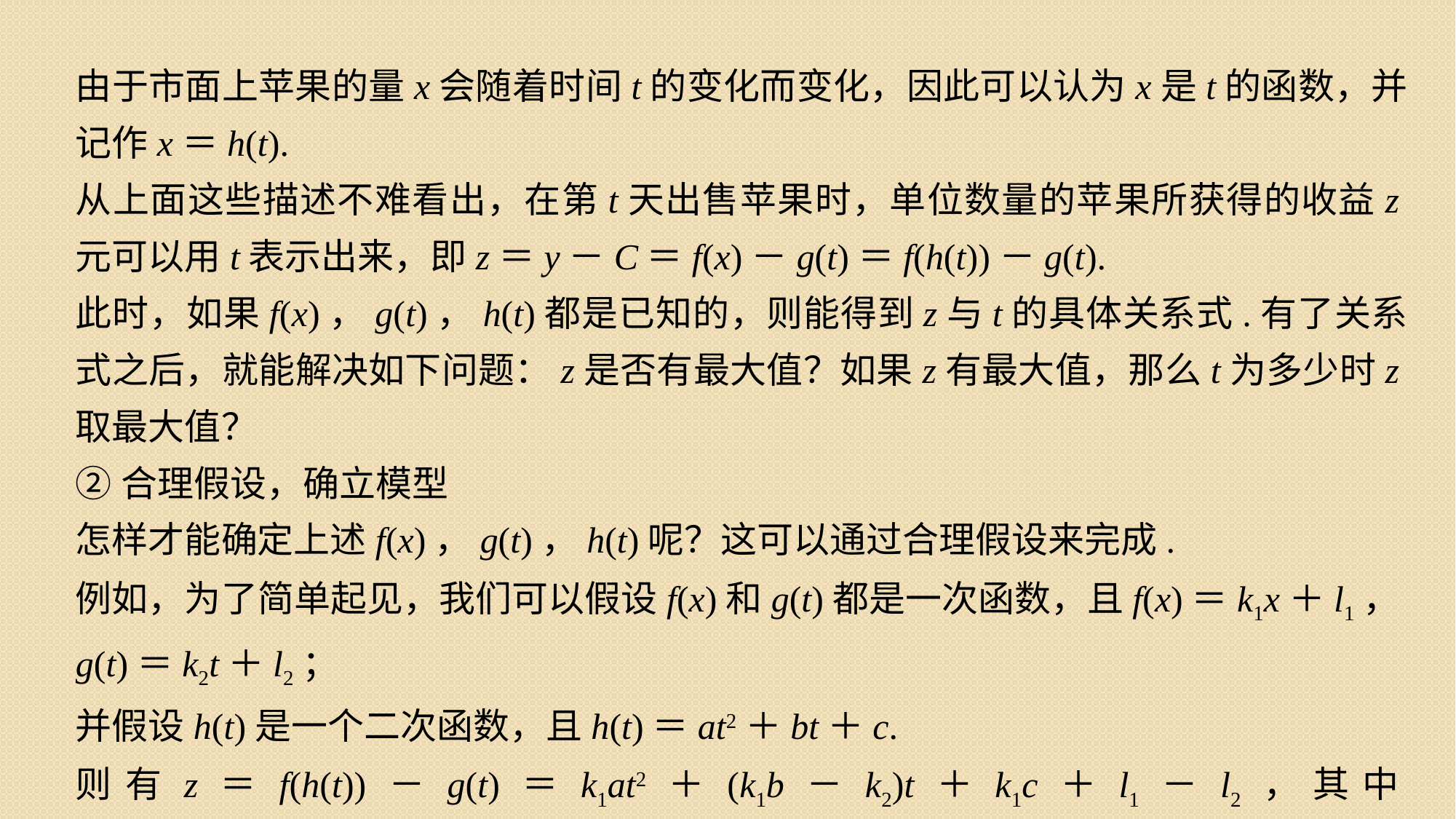

由于市面上苹果的量x会随着时间t的变化而变化，因此可以认为x是t的函数，并记作x＝h(t).
从上面这些描述不难看出，在第t天出售苹果时，单位数量的苹果所获得的收益z元可以用t表示出来，即z＝y－C＝f(x)－g(t)＝f(h(t))－g(t).
此时，如果f(x)，g(t)，h(t)都是已知的，则能得到z与t的具体关系式.有了关系式之后，就能解决如下问题：z是否有最大值？如果z有最大值，那么t为多少时z取最大值？
②合理假设，确立模型
怎样才能确定上述f(x)，g(t)，h(t)呢？这可以通过合理假设来完成.
例如，为了简单起见，我们可以假设f(x)和g(t)都是一次函数，且f(x)＝k1x＋l1，g(t)＝k2t＋l2；
并假设h(t)是一个二次函数，且h(t)＝at2＋bt＋c.
则有z＝f(h(t))－g(t)＝k1at2＋(k1b－k2)t＋k1c＋l1－l2，其中k1<0，k2>0，a≠0.